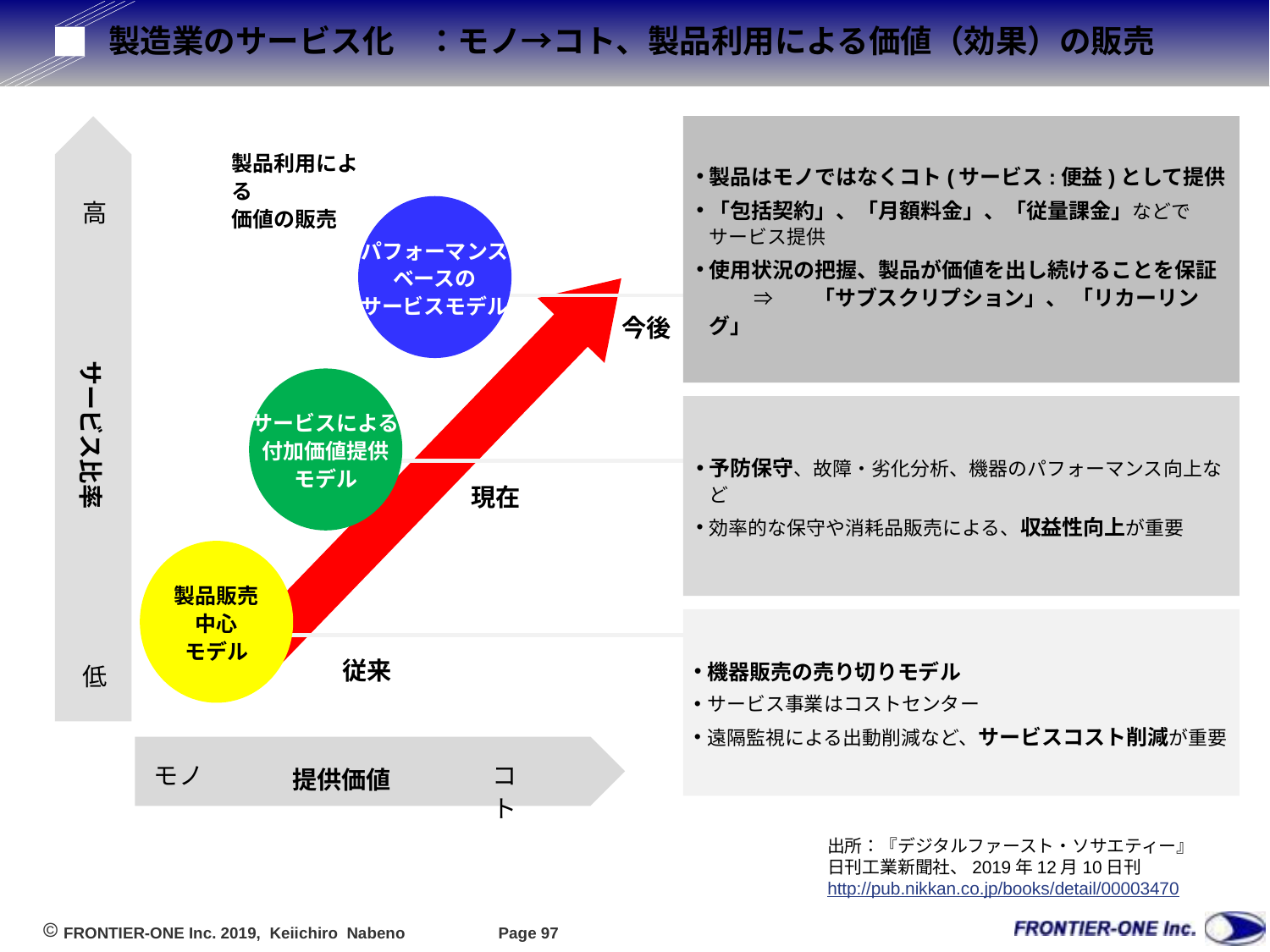

# 製造業のサービス化　：モノ→コト、製品利用による価値（効果）の販売
製品はモノではなくコト(サービス:便益)として提供
「包括契約」、「月額料金」、「従量課金」などでサービス提供
使用状況の把握、製品が価値を出し続けることを保証
          ⇒　　「サブスクリプション」、 「リカーリング」
製品利用による
価値の販売
高
パフォーマンス
ベースの
サービスモデル
今後
サービス比率
サービスによる
付加価値提供
モデル

予防保守、故障・劣化分析、機器のパフォーマンス向上など
効率的な保守や消耗品販売による、収益性向上が重要

現在
製品販売
中心
モデル
機器販売の売り切りモデル
サービス事業はコストセンター
遠隔監視による出動削減など、サービスコスト削減が重要
従来
低

提供価値
モノ
コト
出所：『デジタルファースト・ソサエティー』
日刊工業新聞社、2019年12月10日刊
http://pub.nikkan.co.jp/books/detail/00003470